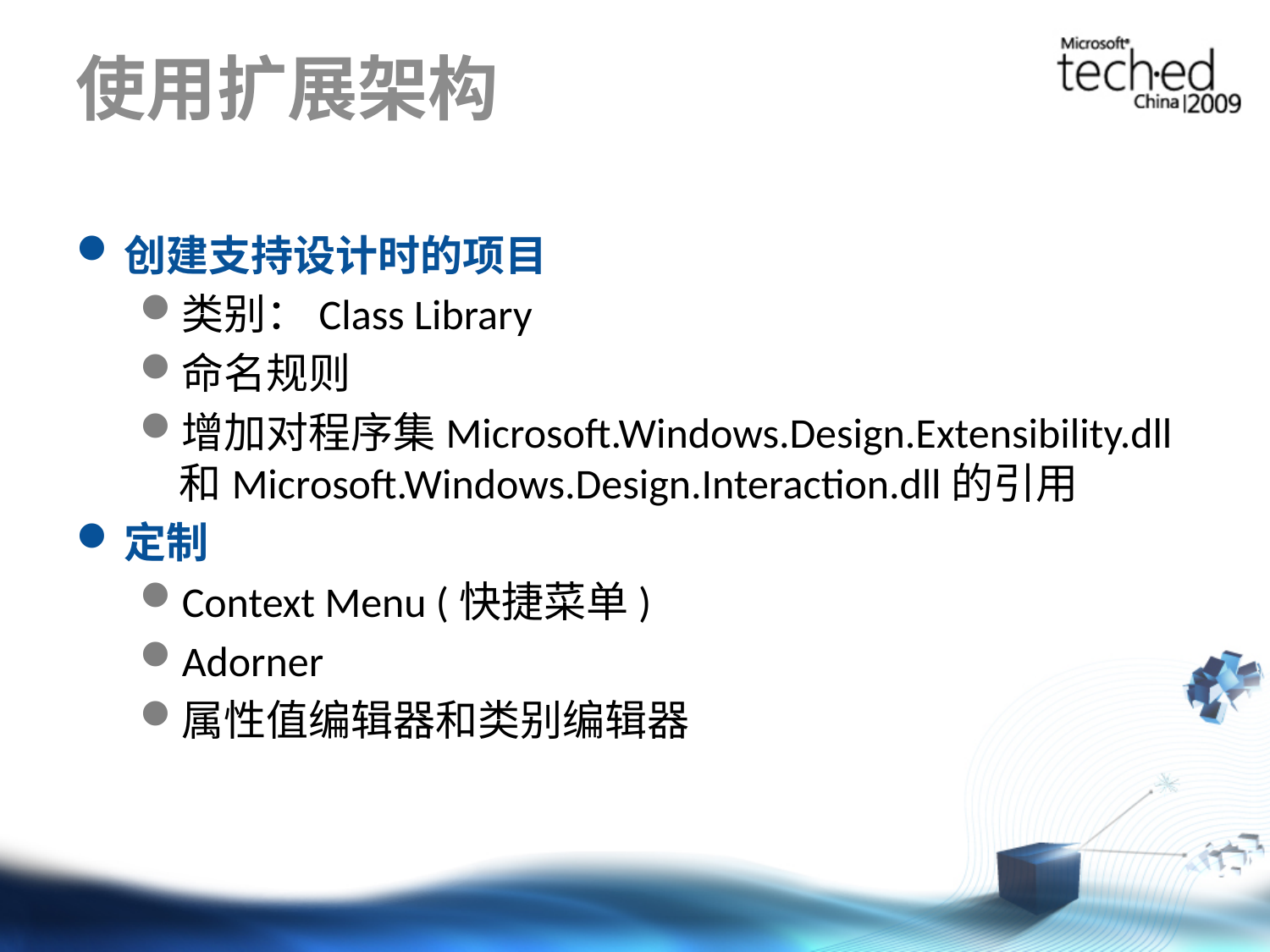

# 使用扩展架构
创建支持设计时的项目
类别：Class Library
命名规则
增加对程序集Microsoft.Windows.Design.Extensibility.dll和Microsoft.Windows.Design.Interaction.dll的引用
定制
Context Menu (快捷菜单)
Adorner
属性值编辑器和类别编辑器